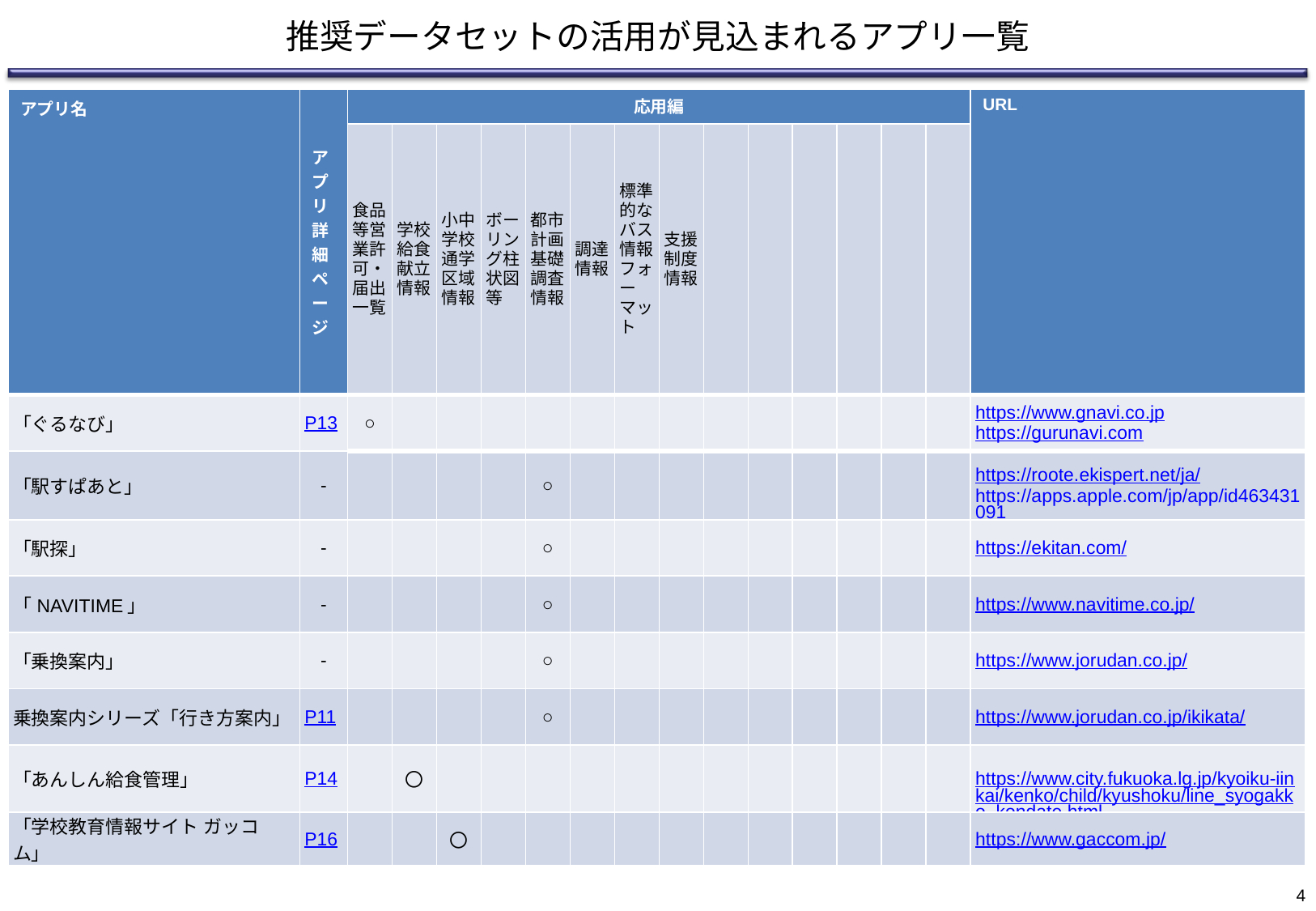

# 推奨データセットの活用が見込まれるアプリ一覧
| アプリ名 | アプリ詳細ページ | 応用編 |  |  |  |  |  |  |  |  |  |  |  |  |  | URL |
| --- | --- | --- | --- | --- | --- | --- | --- | --- | --- | --- | --- | --- | --- | --- | --- | --- |
|  |  | 食品等営業許可・届出一覧 | 学校給食献立情報 | 小中学校通学区域情報 | ボーリング柱状図等 | 都市計画基礎調査情報 | 調達情報 | 標準的なバス情報フォーマット | 支援制度情報 |  |  |  |  |  |  |  |
| 「ぐるなび」 | P13 | ○ |  |  |  |  |  |  |  |  |  |  |  |  |  | https://www.gnavi.co.jp https://gurunavi.com |
| 「駅すぱあと」 | - |  |  |  |  | ○ |  |  |  |  |  |  |  |  |  | https://roote.ekispert.net/ja/ https://apps.apple.com/jp/app/id463431091 |
| 「駅探」 | - |  |  |  |  | ○ |  |  |  |  |  |  |  |  |  | https://ekitan.com/ |
| 「NAVITIME」 | - |  |  |  |  | ○ |  |  |  |  |  |  |  |  |  | https://www.navitime.co.jp/ |
| 「乗換案内」 | - |  |  |  |  | ○ |  |  |  |  |  |  |  |  |  | https://www.jorudan.co.jp/ |
| 乗換案内シリーズ「行き方案内」 | P11 |  |  |  |  | ○ |  |  |  |  |  |  |  |  |  | https://www.jorudan.co.jp/ikikata/ |
| 「あんしん給食管理」 | P14 |  | 〇 |  |  |  |  |  |  |  |  |  |  |  |  | https://www.city.fukuoka.lg.jp/kyoiku-iinkai/kenko/child/kyushoku/line\_syogakko\_kondate.html |
| 「学校教育情報サイト ガッコム」 | P16 |  |  | 〇 |  |  |  |  |  |  |  |  |  |  |  | https://www.gaccom.jp/ |
4